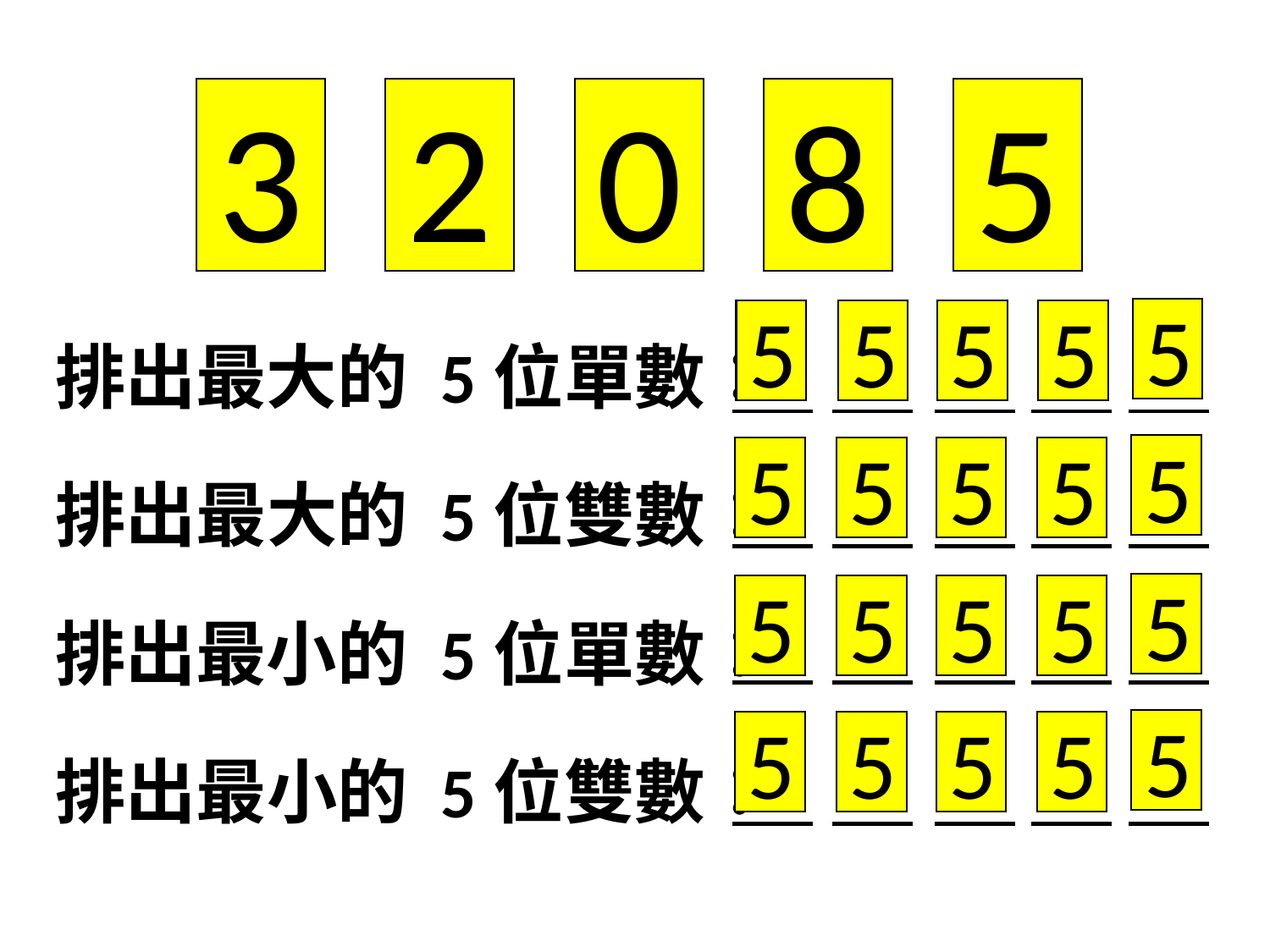

0
8
5
3
2

3
2
0
8
5

3
2
0
8
5

3
2
0
8
5

3
2
0
8
5

3
2
0
8
5
排出最大的 5位單數：

3
2
0
8
5

3
2
0
8
5

3
2
0
8
5

3
2
0
8
5

3
2
0
8
5
排出最大的 5位雙數：

3
2
0
8
5

3
2
0
8
5

3
2
0
8
5

3
2
0
8
5

3
2
0
8
5
排出最小的 5位單數：

3
2
0
8
5

3
2
0
8
5

3
2
0
8
5

3
2
0
8
5

3
2
0
8
5
排出最小的 5位雙數：